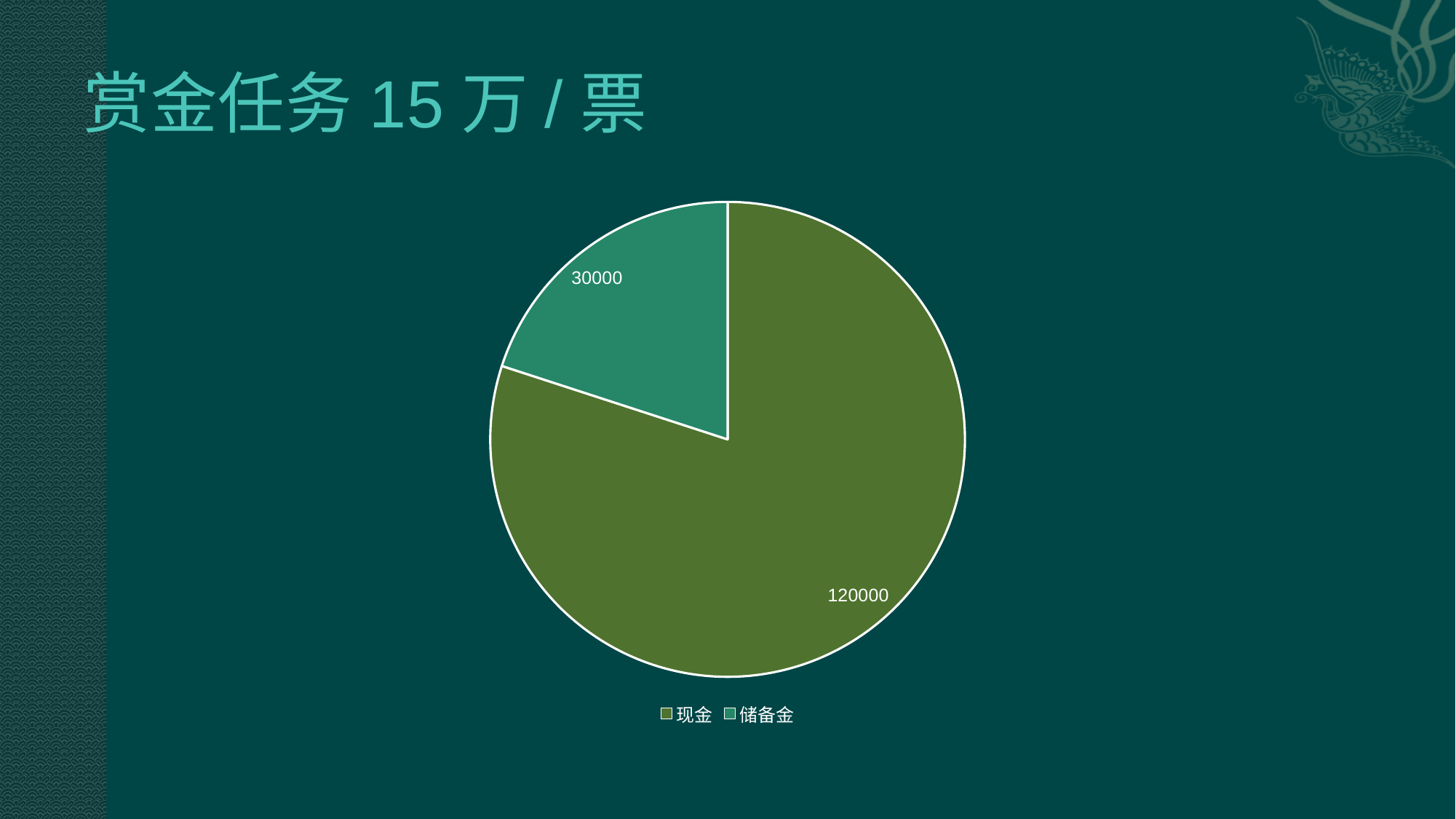

# 赏金任务15万/票

### Chart

| Category | 销售额 |
|---|---|
| 现金 | 120000.0 |
| 储备金 | 30000.0 |